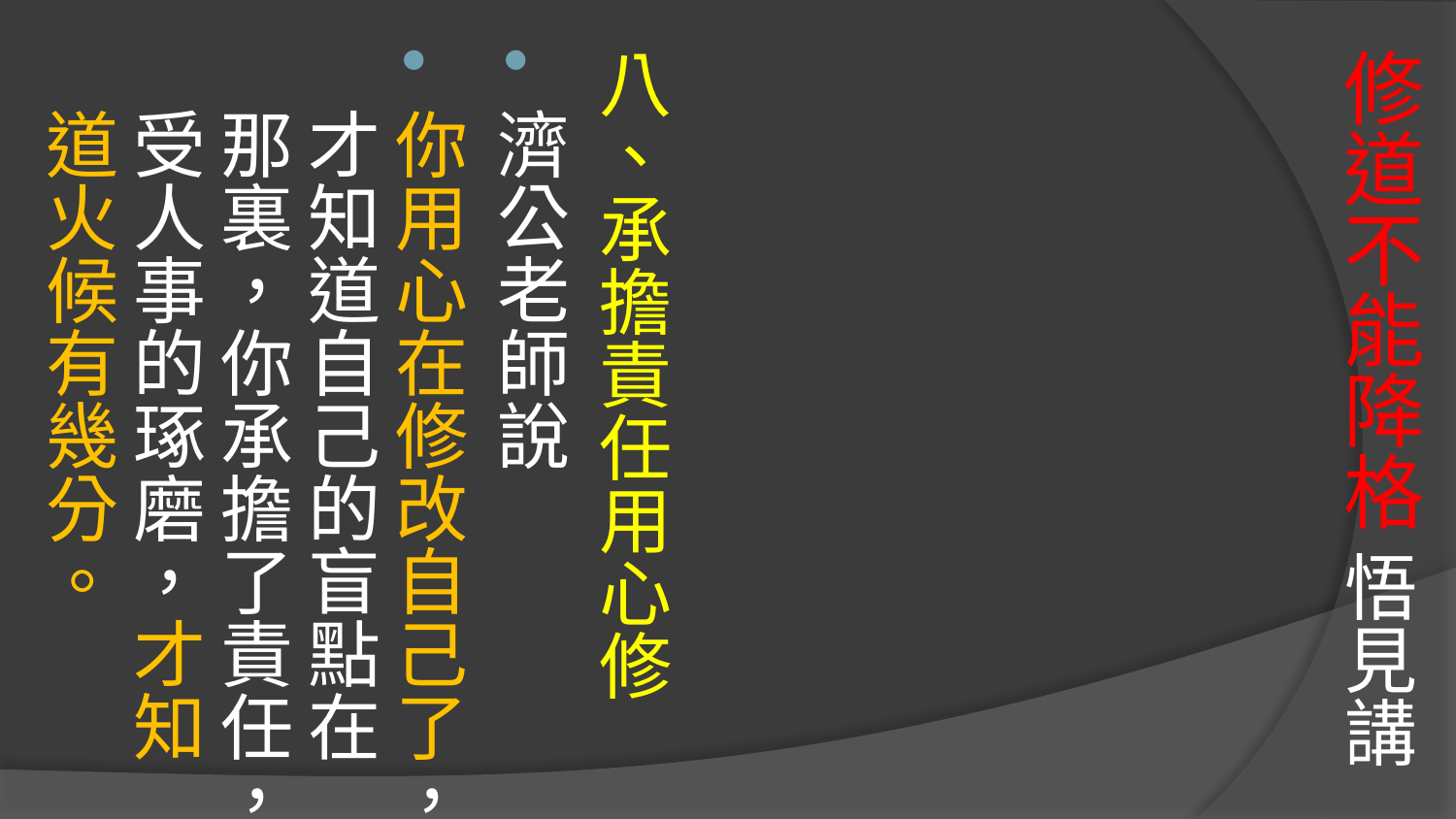

# 修道不能降格 悟見講
八、承擔責任用心修
濟公老師說
你用心在修改自己了，才知道自己的盲點在那裏，你承擔了責任，受人事的琢磨，才知道火候有幾分。